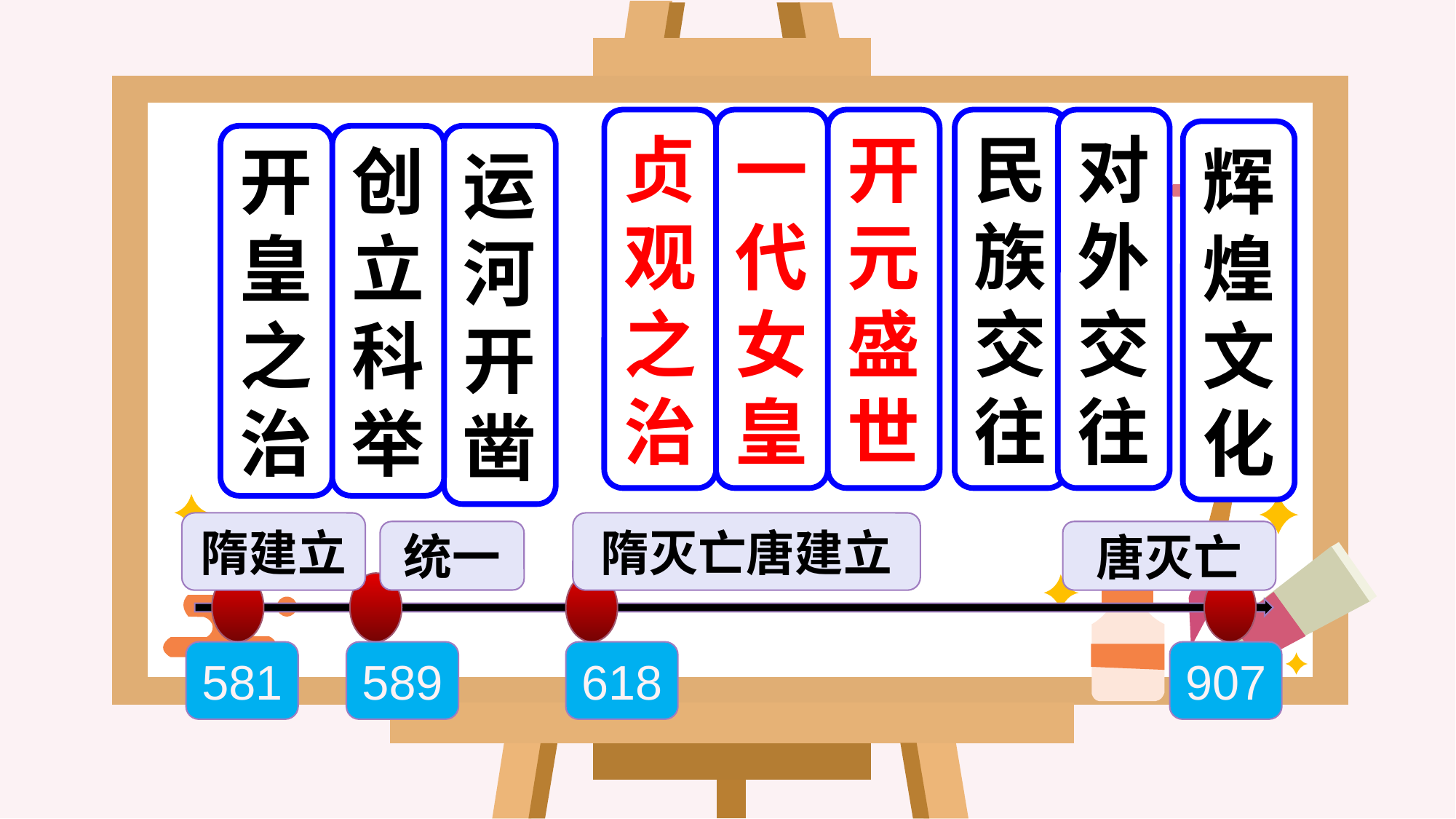

贞观
之
治
一代女皇
开元盛世
民族交往
对外交往
辉煌文化
开
皇
之
治
创立科举
运河开凿
隋建立
隋灭亡唐建立
统一
唐灭亡

581
589
618
907